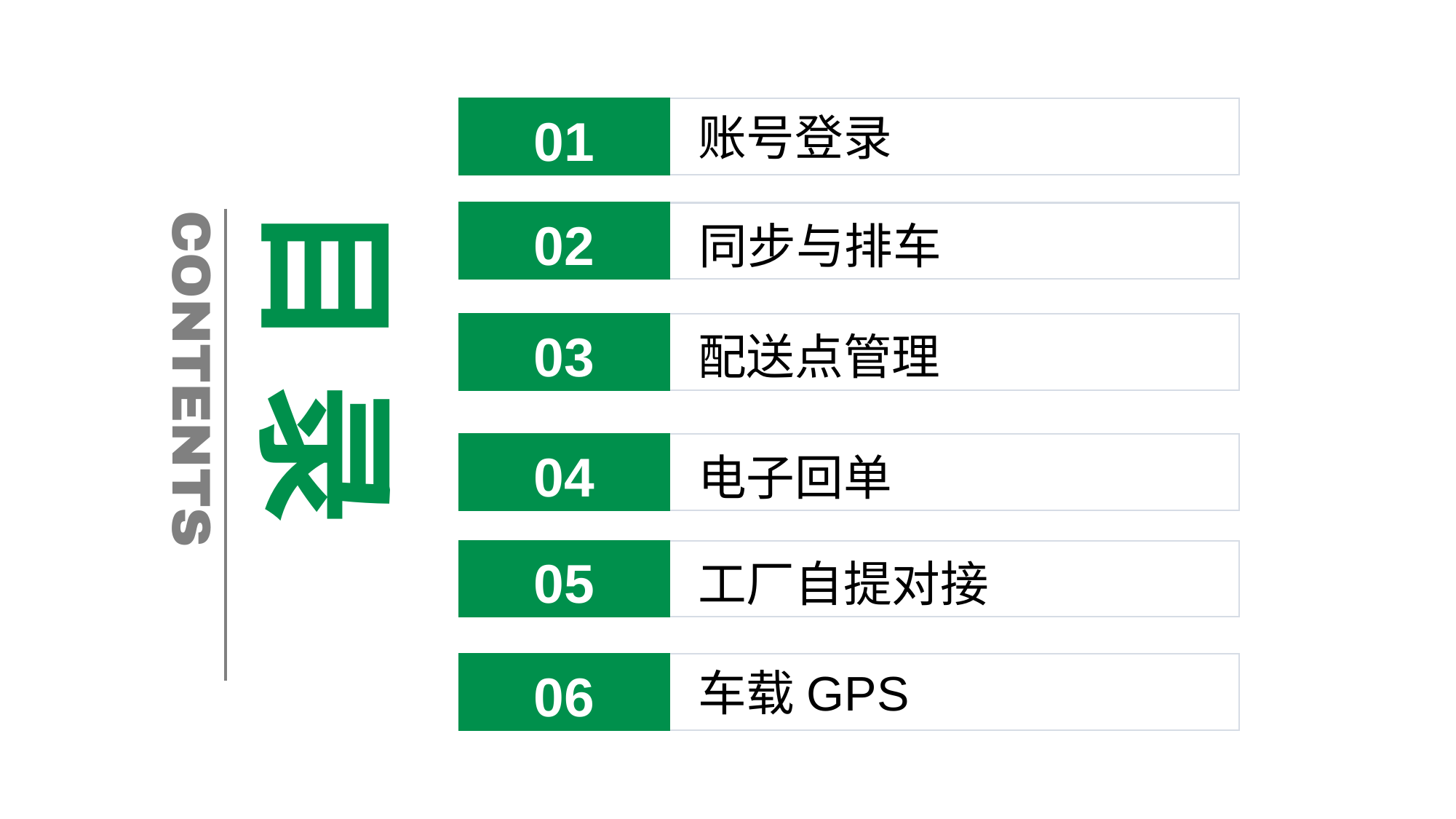

01

账号登录
目 录
CONTENTS
02

同步与排车
03

配送点管理
04

电子回单
05

工厂自提对接
06

车载GPS